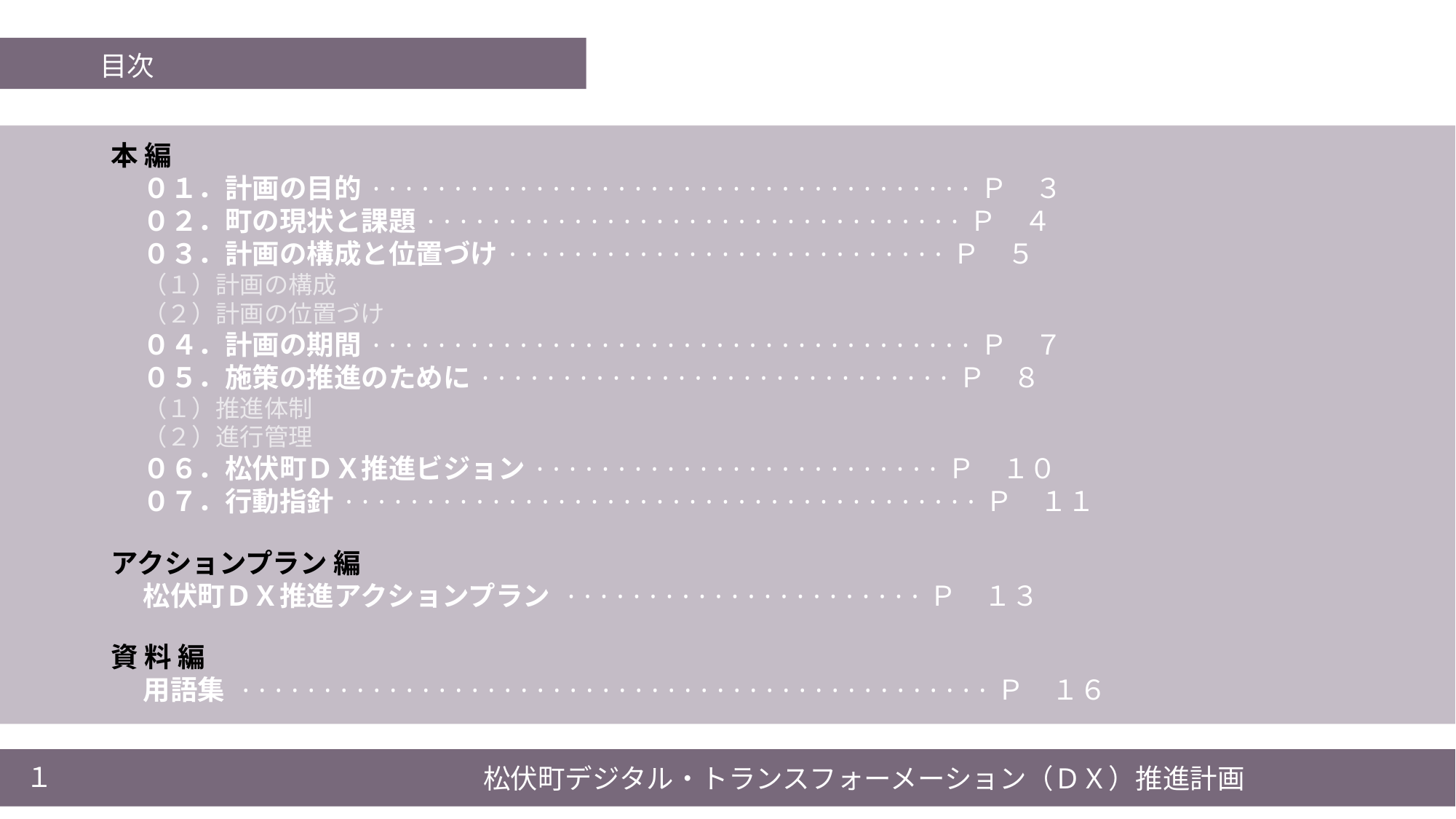

目次

本 編
０１．計画の目的·····································Ｐ　３
０２．町の現状と課題·································Ｐ　４
０３．計画の構成と位置づけ···························Ｐ　５
（１）計画の構成
（２）計画の位置づけ
０４．計画の期間·····································Ｐ　７
０５．施策の推進のために·····························Ｐ　８
（１）推進体制
（２）進行管理
０６．松伏町ＤＸ推進ビジョン·························Ｐ　１０
０７．行動指針·······································Ｐ　１１

アクションプラン 編
松伏町ＤＸ推進アクションプラン ······················Ｐ　１３

資 料 編
用語集 ··············································Ｐ　１６
１